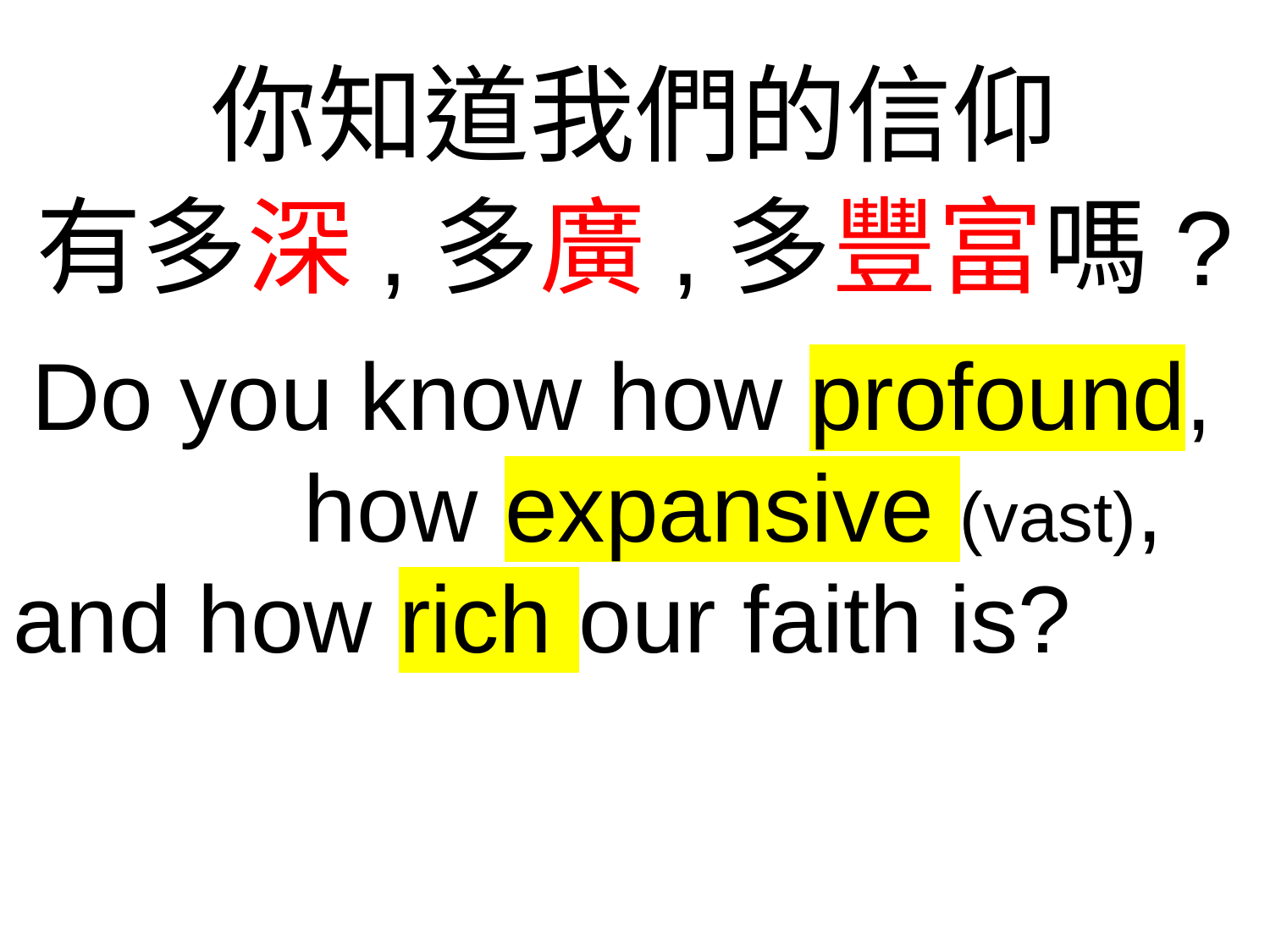

你知道我們的信仰
有多深,多廣,多豐富嗎?
Do you know how profound,
           how expansive (vast),
and how rich our faith is?